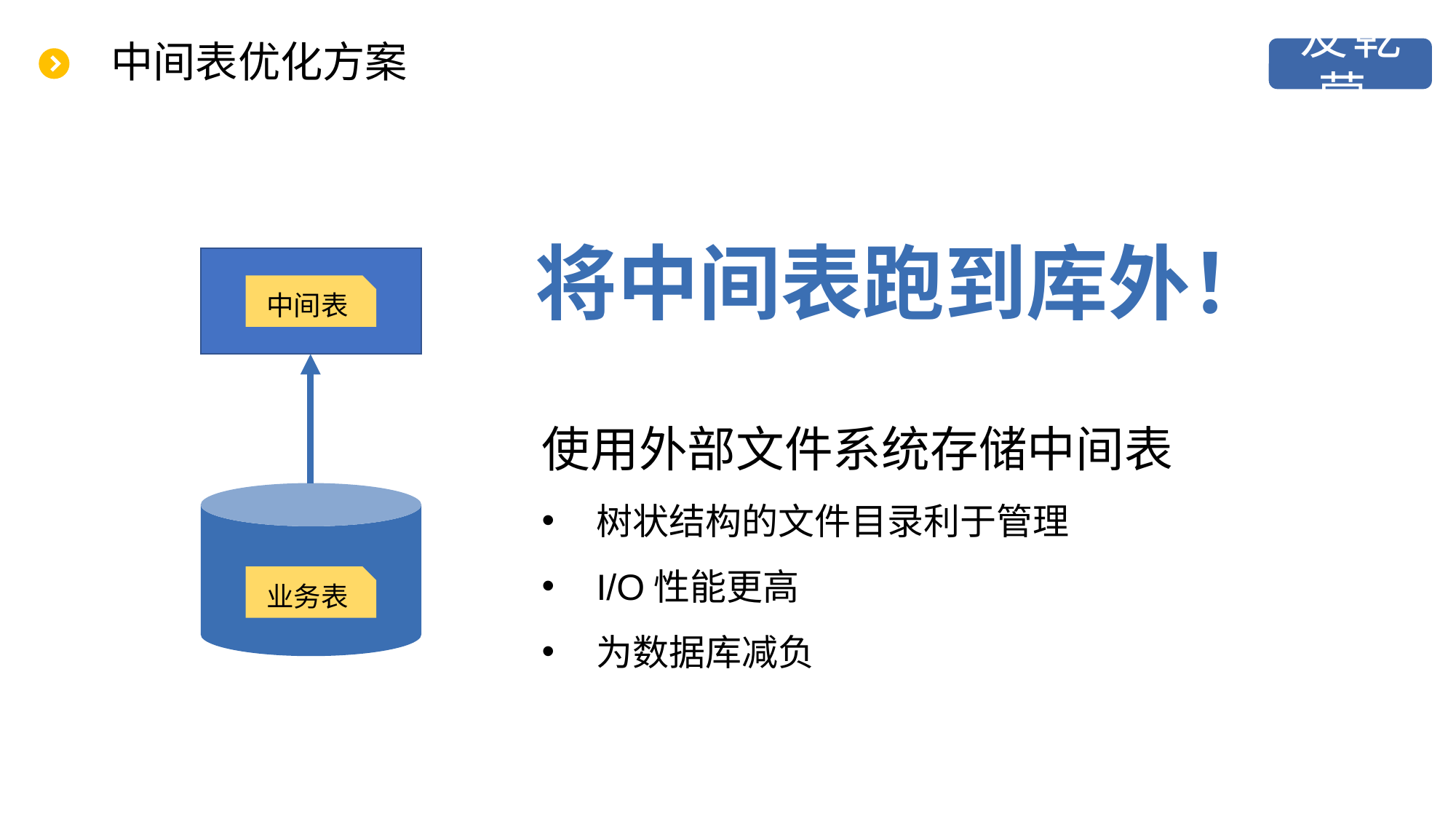

# 中间表优化方案
将中间表跑到库外！

中间表
使用外部文件系统存储中间表
树状结构的文件目录利于管理
I/O性能更高
为数据库减负

业务表